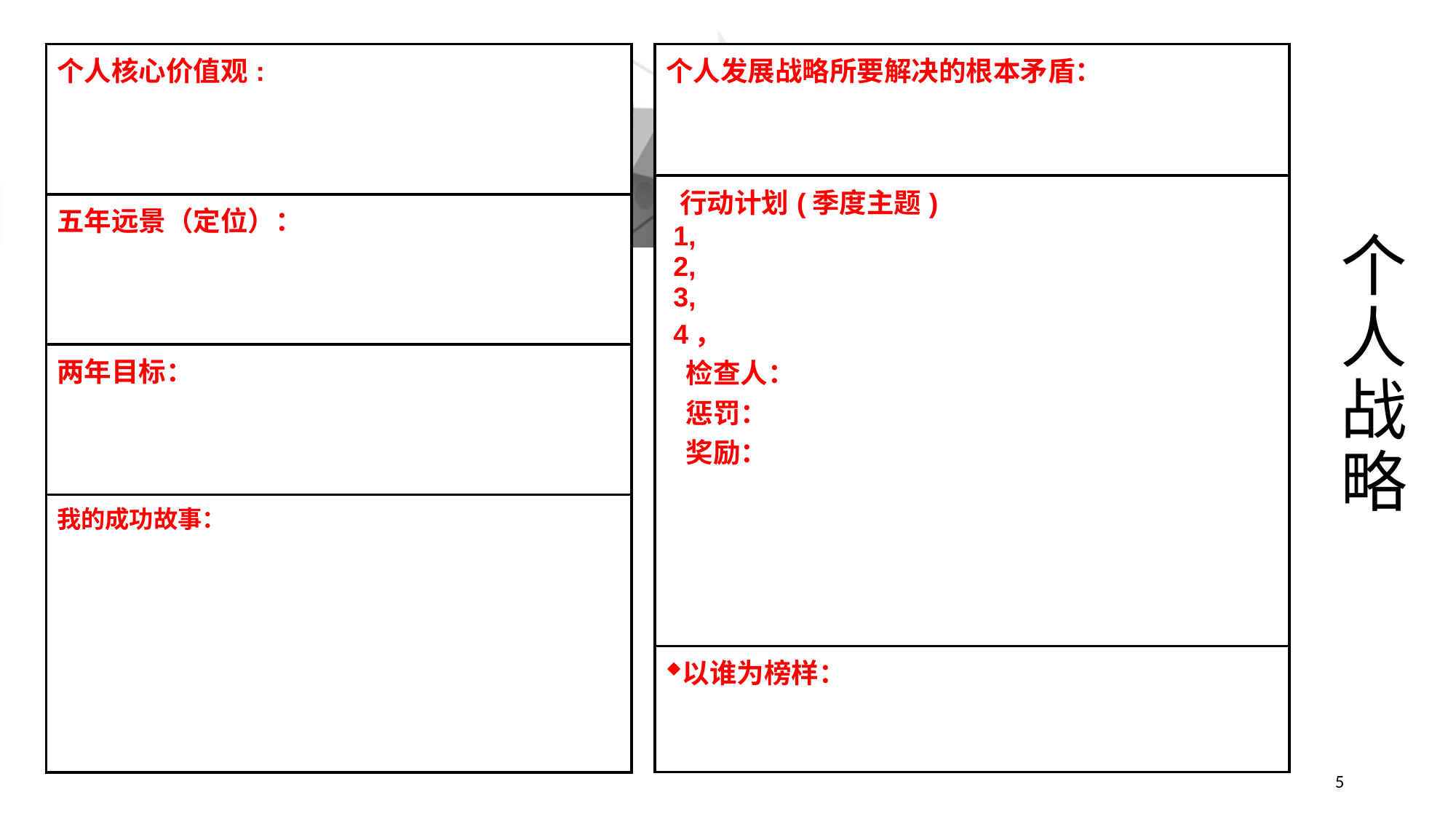

| 个人核心价值观: |
| --- |
| 五年远景（定位）： |
| 两年目标： |
| 我的成功故事： |
| 个人发展战略所要解决的根本矛盾： |
| --- |
| 行动计划(季度主题) 1, 2, 3, 4， 检查人： 惩罚： 奖励： |
| 以谁为榜样： |

# 个人战略
5